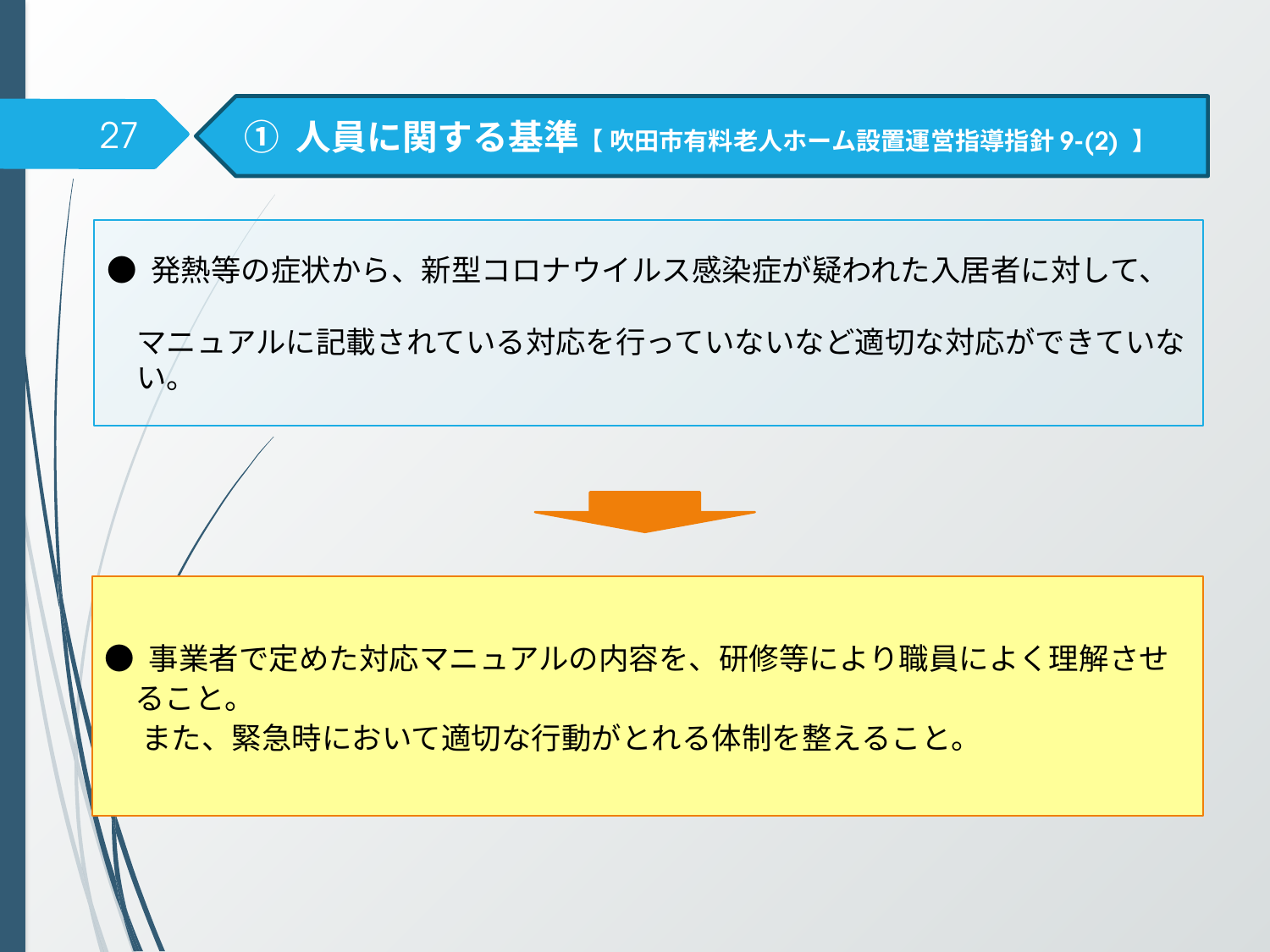

① 人員に関する基準【 吹田市有料老人ホーム設置運営指導指針9-(2) 】
27
● 発熱等の症状から、新型コロナウイルス感染症が疑われた入居者に対して、
　マニュアルに記載されている対応を行っていないなど適切な対応ができていな
　い。

● 事業者で定めた対応マニュアルの内容を、研修等により職員によく理解させ
　ること。
　 また、緊急時において適切な行動がとれる体制を整えること。